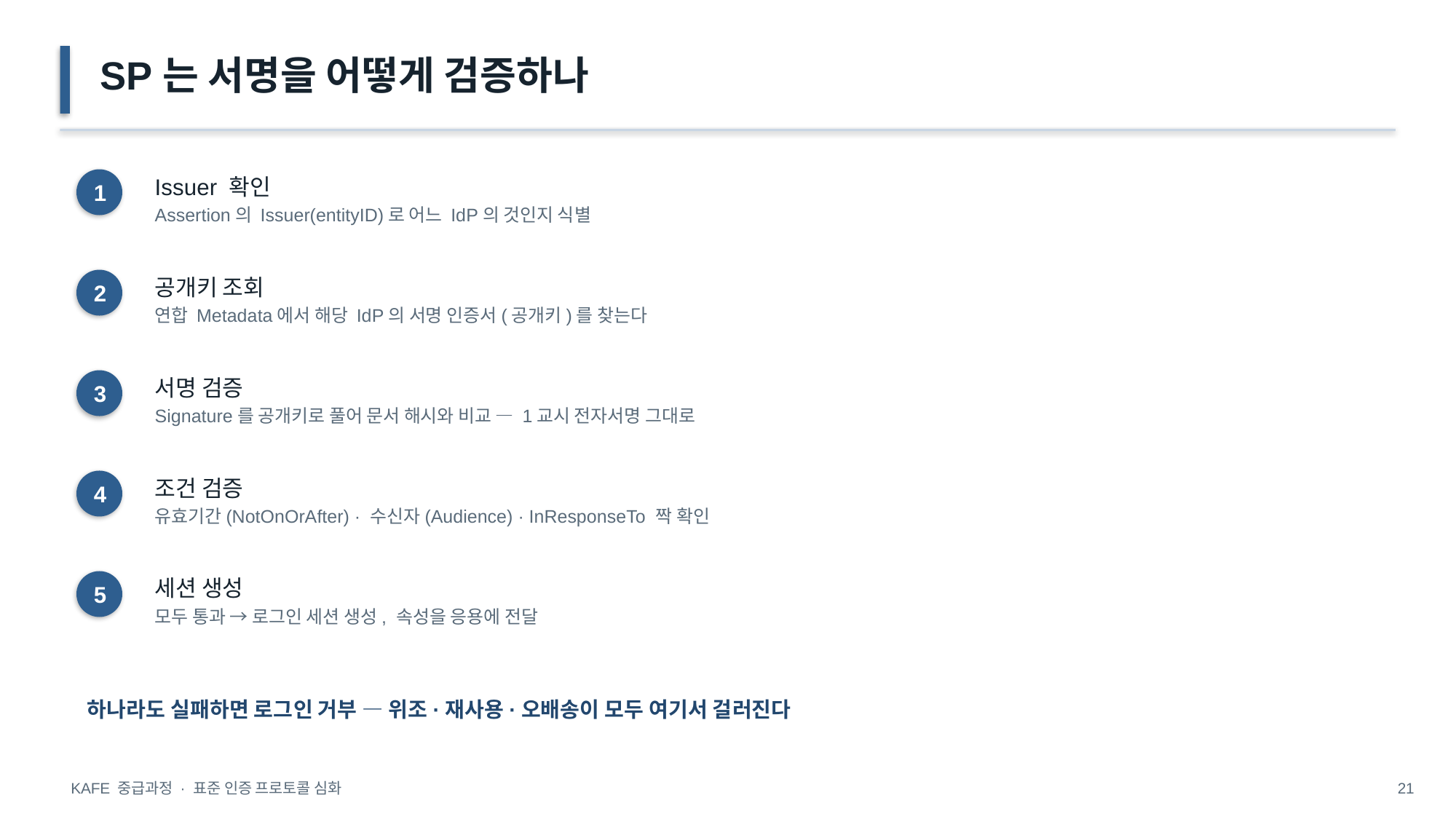

SP는 서명을 어떻게 검증하나

Issuer 확인
Assertion의 Issuer(entityID)로 어느 IdP의 것인지 식별
1
공개키 조회
연합 Metadata에서 해당 IdP의 서명 인증서(공개키)를 찾는다
2
서명 검증
Signature를 공개키로 풀어 문서 해시와 비교 — 1교시 전자서명 그대로
3
조건 검증
유효기간(NotOnOrAfter) · 수신자(Audience) · InResponseTo 짝 확인
4
세션 생성
모두 통과 → 로그인 세션 생성, 속성을 응용에 전달
5
하나라도 실패하면 로그인 거부 — 위조·재사용·오배송이 모두 여기서 걸러진다
KAFE 중급과정 · 표준 인증 프로토콜 심화
21